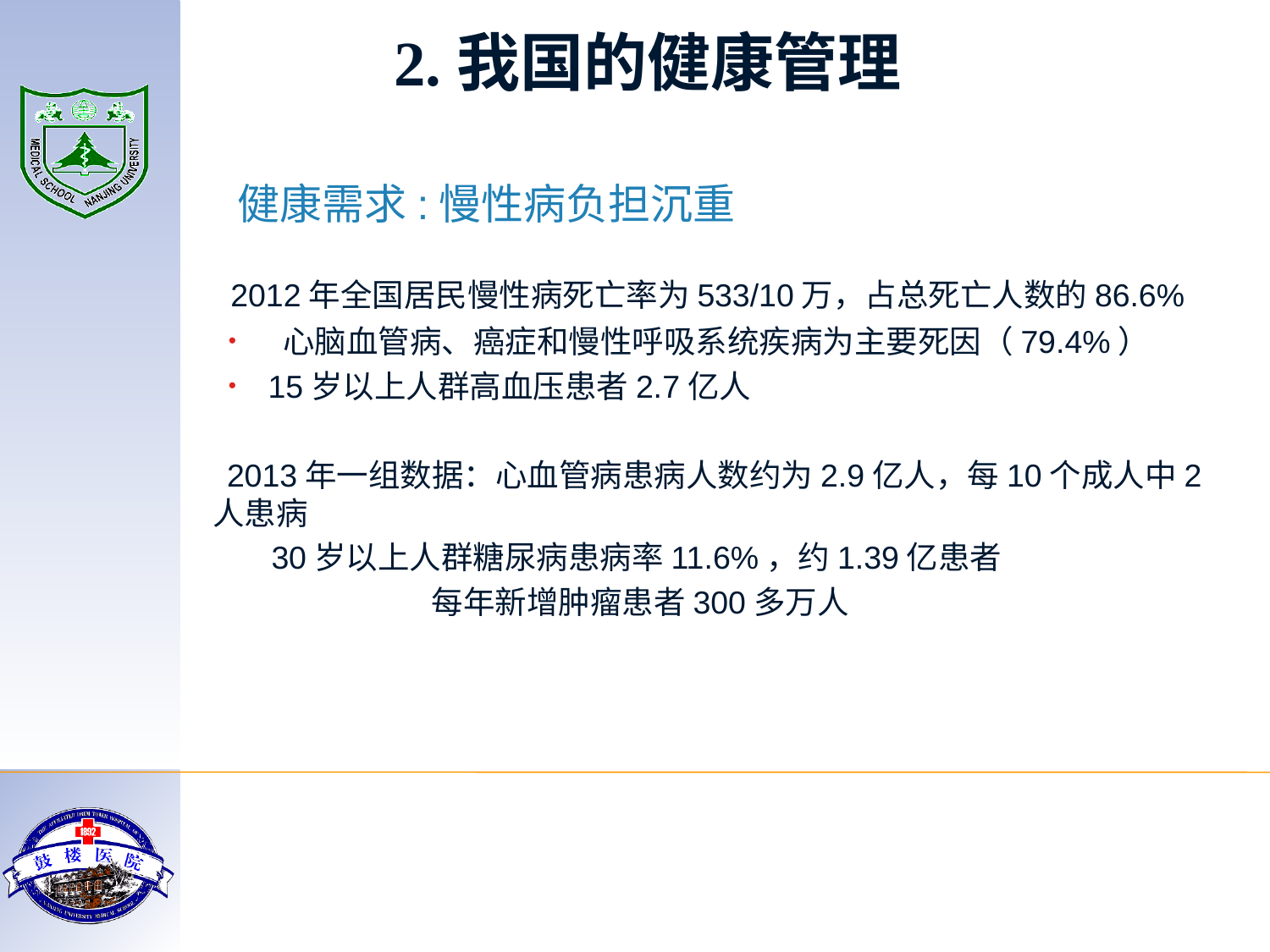

2.我国的健康管理
健康需求:慢性病负担沉重
    2012年全国居民慢性病死亡率为533/10万，占总死亡人数的86.6%
 心脑血管病、癌症和慢性呼吸系统疾病为主要死因（79.4%）
15岁以上人群高血压患者2.7亿人

       2013年一组数据：心血管病患病人数约为2.9亿人，每10个成人中2人患病
            30岁以上人群糖尿病患病率11.6%，约1.39亿患者
                                    每年新增肿瘤患者300多万人